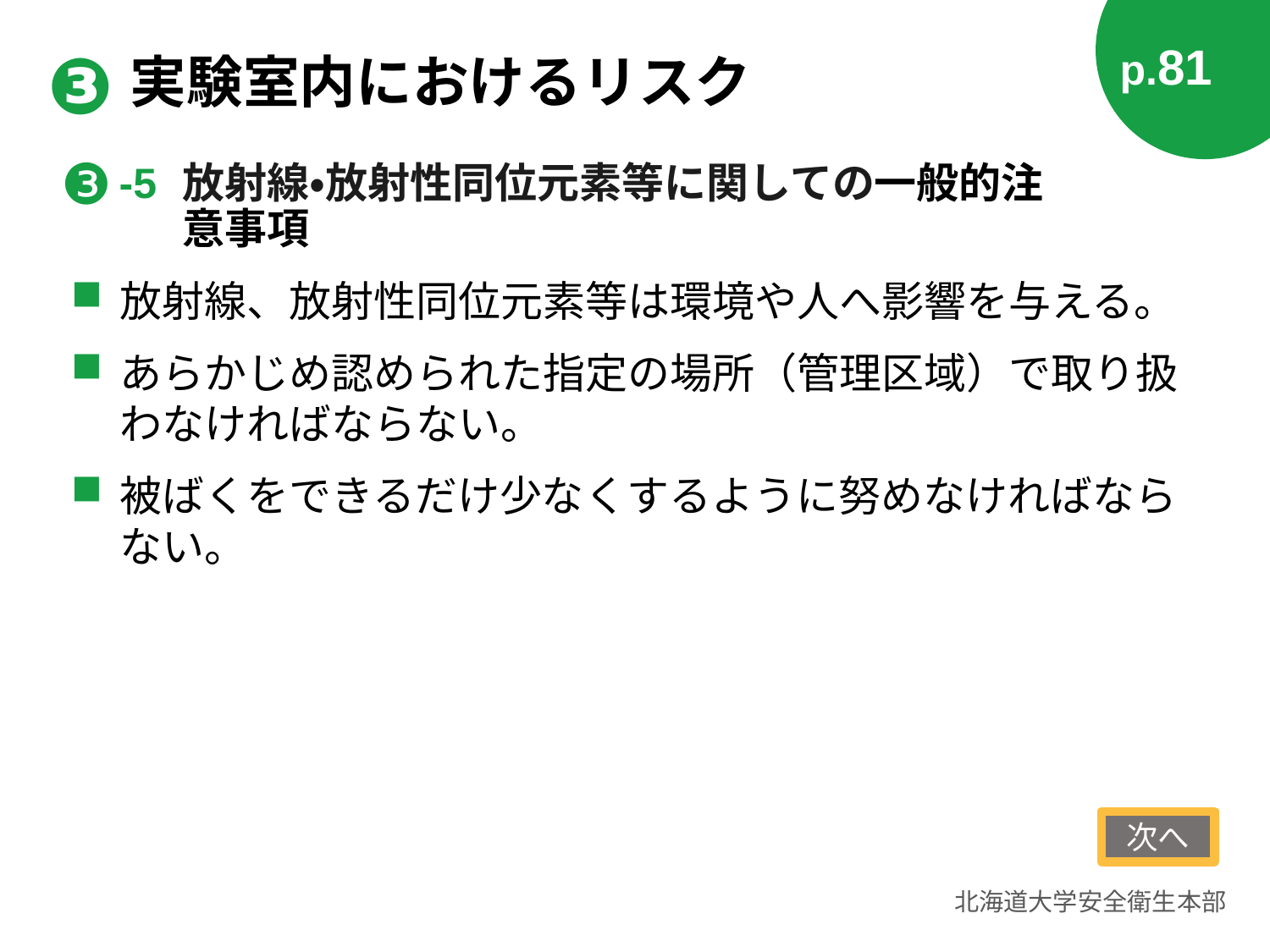

p.81
❸
# 実験室内におけるリスク
❸
放射線・放射性同位元素等に関しての一般的注意事項
-5
放射線、放射性同位元素等は環境や人へ影響を与える。
あらかじめ認められた指定の場所（管理区域）で取り扱わなければならない。
被ばくをできるだけ少なくするように努めなければならない。
次へ